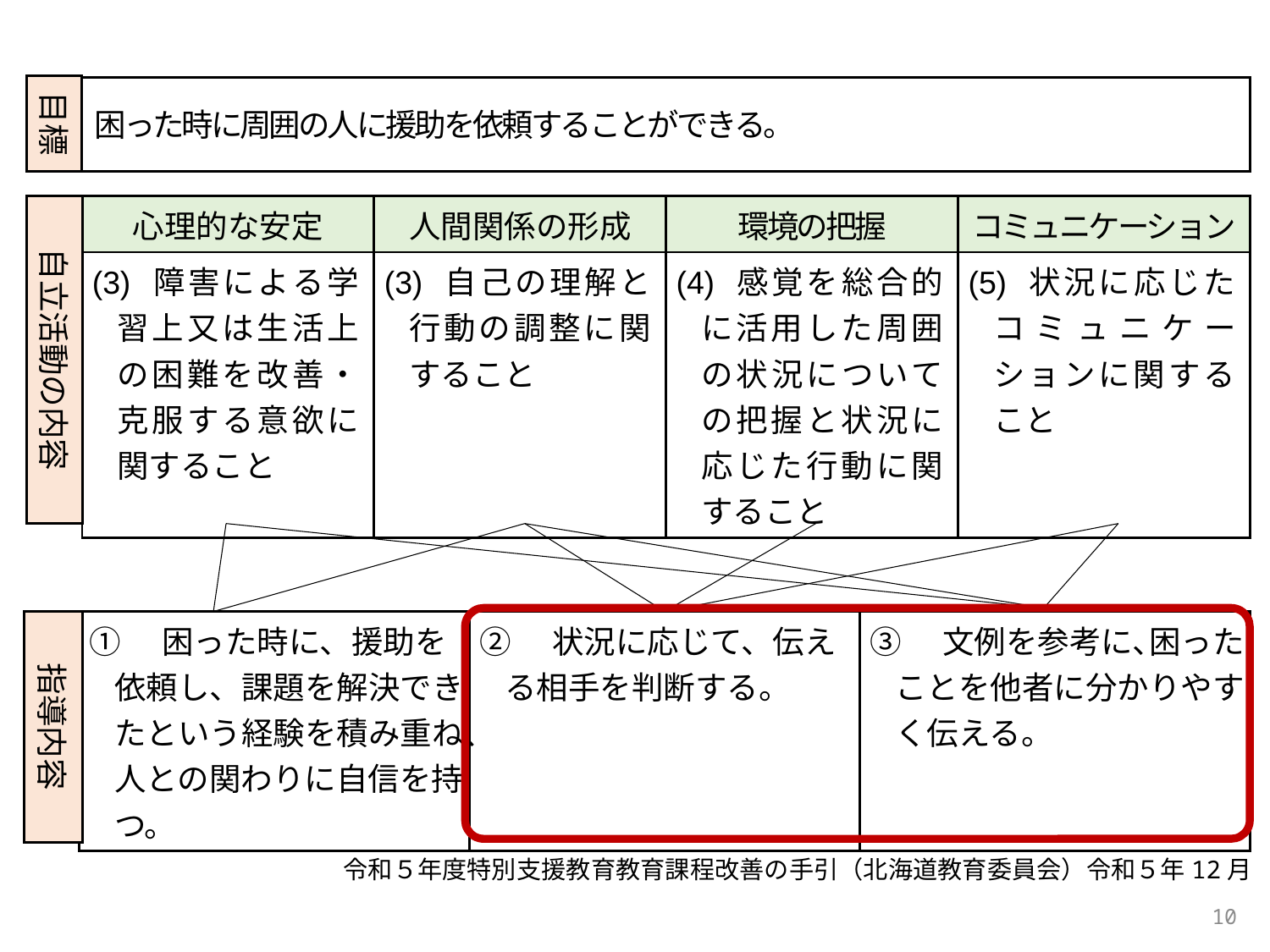

目標
困った時に周囲の人に援助を依頼することができる。
自立活動の内容
| 心理的な安定 | 人間関係の形成 | 環境の把握 | コミュニケーション |
| --- | --- | --- | --- |
| (3) 障害による学習上又は生活上の困難を改善・克服する意欲に関すること | (3) 自己の理解と行動の調整に関すること | (4) 感覚を総合的に活用した周囲の状況についての把握と状況に応じた行動に関すること | (5) 状況に応じたコミュニケーションに関すること |

指導内容
| ①　困った時に、援助を依頼し、課題を解決できたという経験を積み重ね、人との関わりに自信を持つ。 | ②　状況に応じて、伝える相手を判断する。 | ③　文例を参考に､困ったことを他者に分かりやすく伝える。 |
| --- | --- | --- |
令和５年度特別支援教育教育課程改善の手引（北海道教育委員会）令和５年12月
10